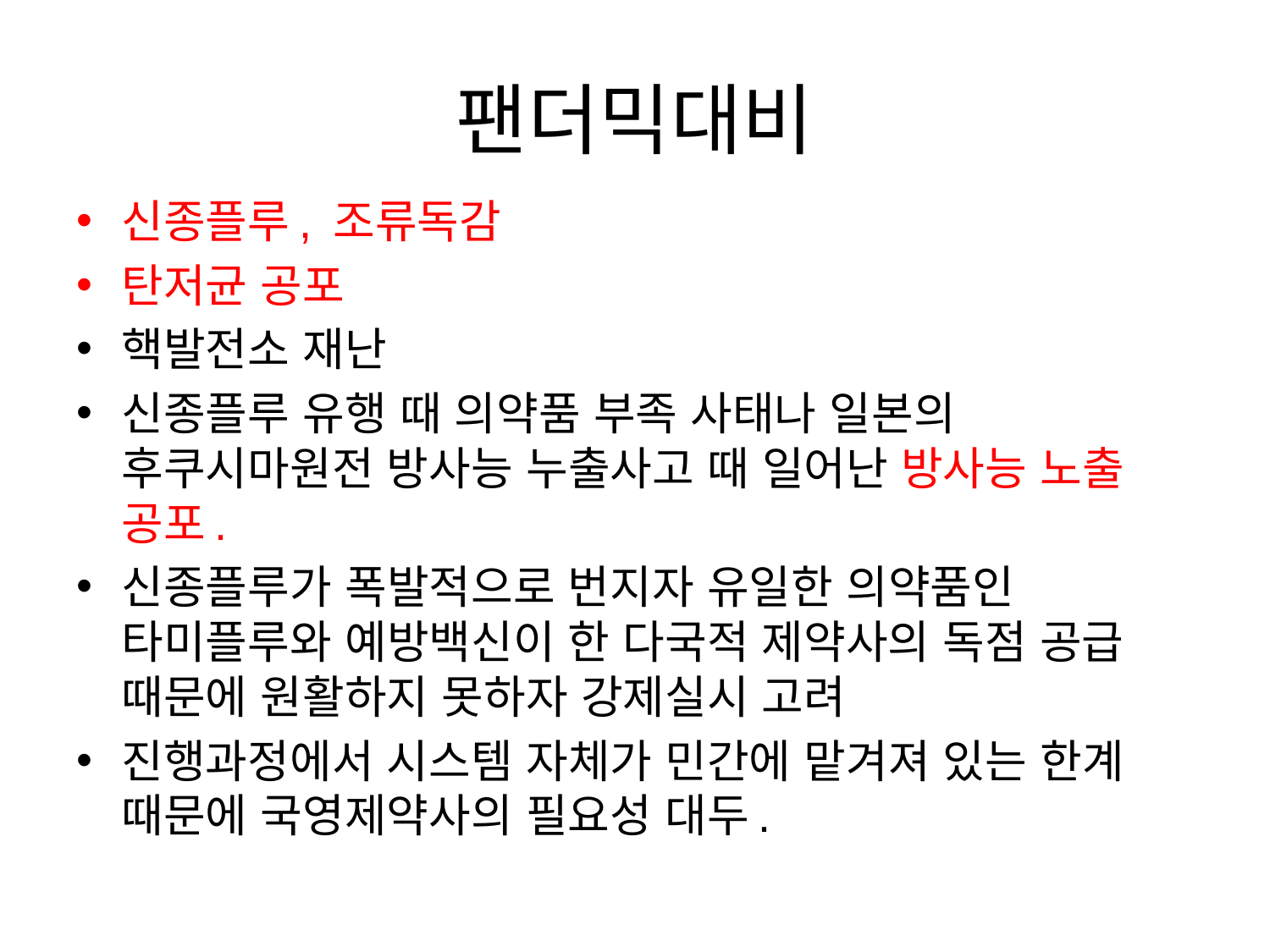

# 팬더믹대비
신종플루, 조류독감
탄저균 공포
핵발전소 재난
신종플루 유행 때 의약품 부족 사태나 일본의 후쿠시마원전 방사능 누출사고 때 일어난 방사능 노출 공포.
신종플루가 폭발적으로 번지자 유일한 의약품인 타미플루와 예방백신이 한 다국적 제약사의 독점 공급 때문에 원활하지 못하자 강제실시 고려
진행과정에서 시스템 자체가 민간에 맡겨져 있는 한계 때문에 국영제약사의 필요성 대두.